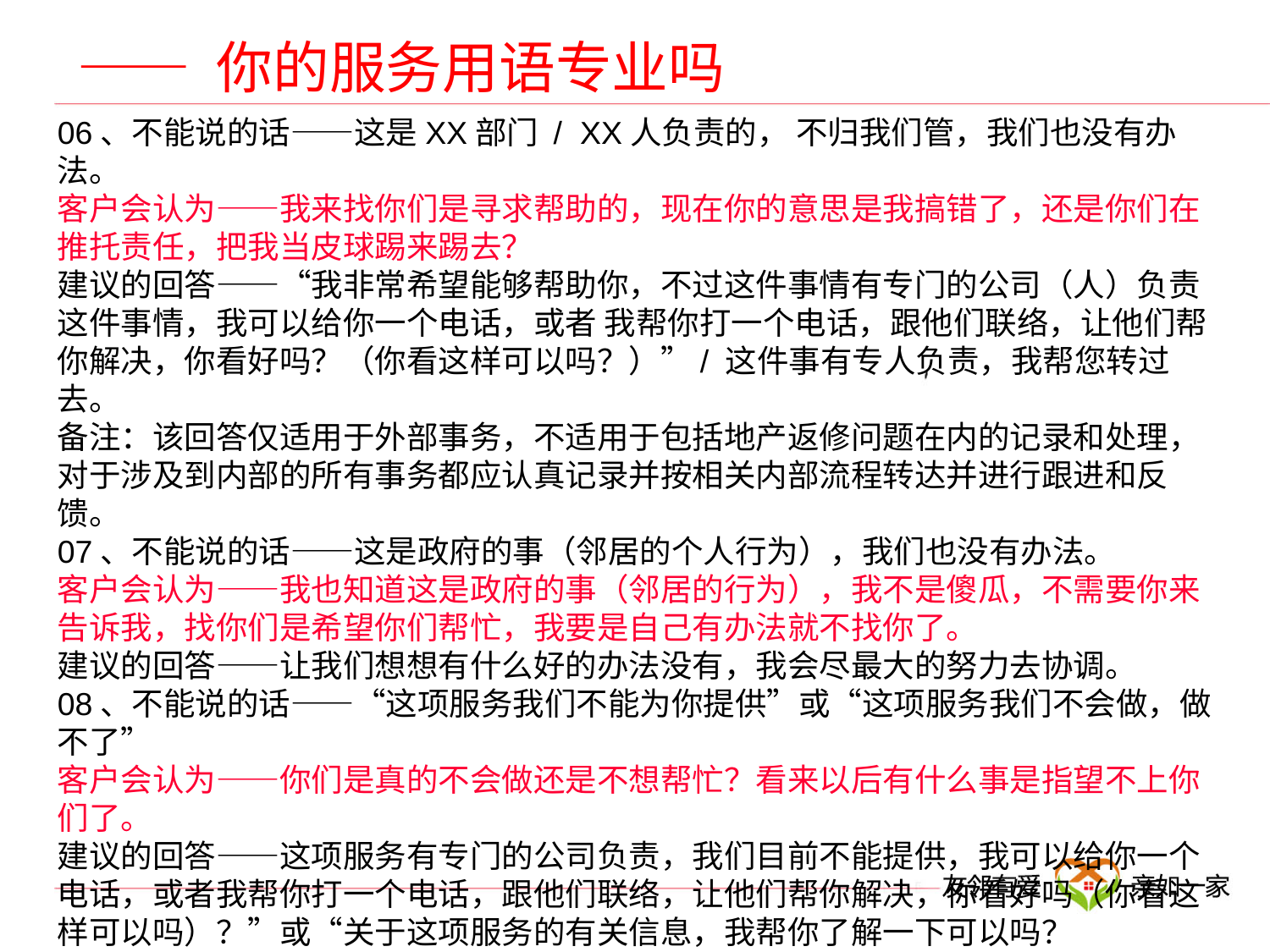

—— 你的服务用语专业吗
06、不能说的话——这是XX部门 /  XX人负责的， 不归我们管，我们也没有办法。
客户会认为——我来找你们是寻求帮助的，现在你的意思是我搞错了，还是你们在推托责任，把我当皮球踢来踢去？
建议的回答——“我非常希望能够帮助你，不过这件事情有专门的公司（人）负责这件事情，我可以给你一个电话，或者 我帮你打一个电话，跟他们联络，让他们帮你解决，你看好吗？（你看这样可以吗？）”/ 这件事有专人负责，我帮您转过去。
备注：该回答仅适用于外部事务，不适用于包括地产返修问题在内的记录和处理，对于涉及到内部的所有事务都应认真记录并按相关内部流程转达并进行跟进和反馈。
07、不能说的话——这是政府的事（邻居的个人行为），我们也没有办法。
客户会认为——我也知道这是政府的事（邻居的行为），我不是傻瓜，不需要你来告诉我，找你们是希望你们帮忙，我要是自己有办法就不找你了。
建议的回答——让我们想想有什么好的办法没有，我会尽最大的努力去协调。
08、不能说的话——“这项服务我们不能为你提供”或“这项服务我们不会做，做不了”
客户会认为——你们是真的不会做还是不想帮忙？看来以后有什么事是指望不上你们了。
建议的回答——这项服务有专门的公司负责，我们目前不能提供，我可以给你一个电话，或者我帮你打一个电话，跟他们联络，让他们帮你解决，你看好吗（你看这样可以吗）？”或“关于这项服务的有关信息，我帮你了解一下可以吗？